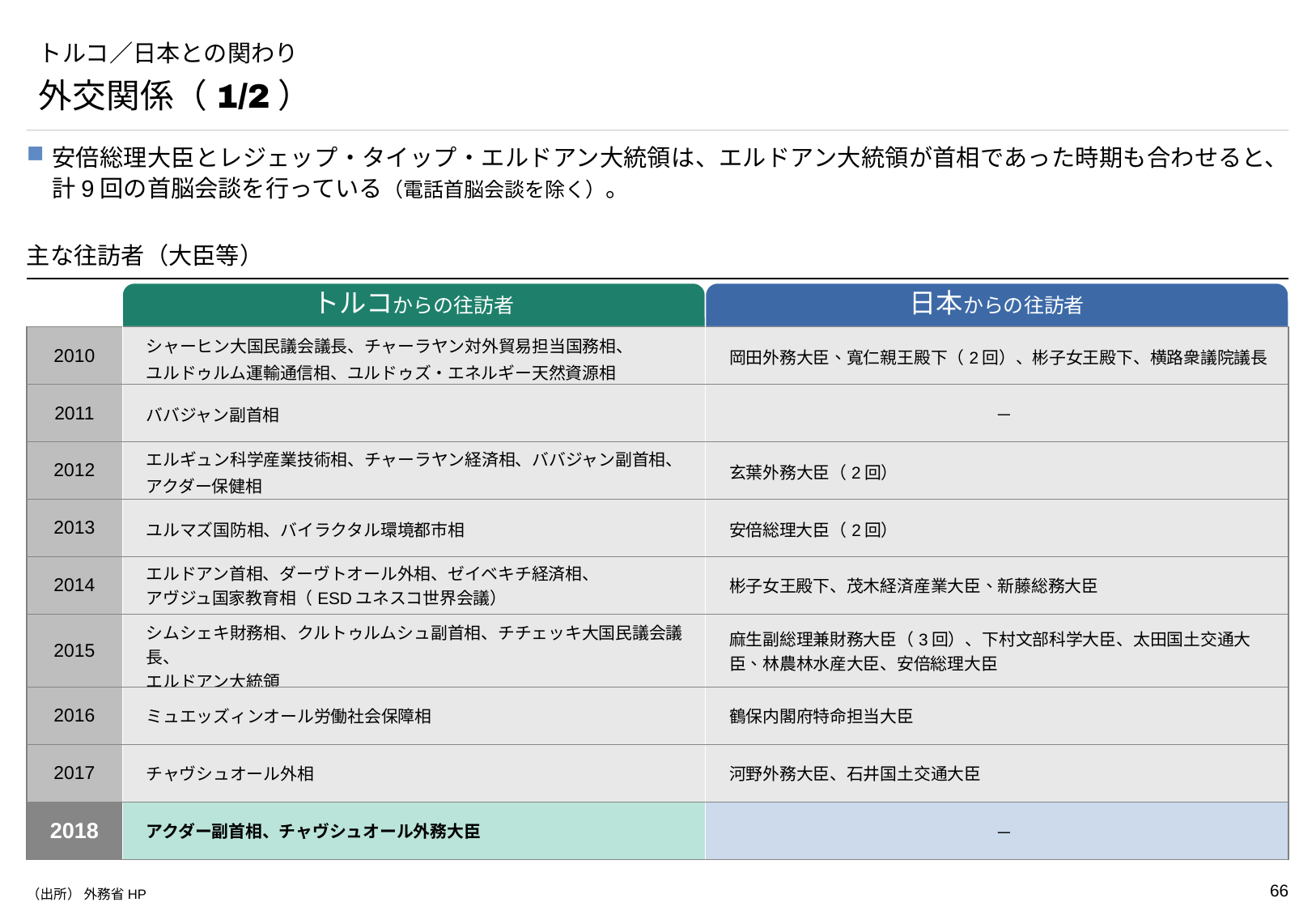

# トルコ／日本との関わり
外交関係（1/2）
安倍総理大臣とレジェップ・タイップ・エルドアン大統領は、エルドアン大統領が首相であった時期も合わせると、計9回の首脳会談を行っている（電話首脳会談を除く）。
主な往訪者（大臣等）
トルコからの往訪者
日本からの往訪者
| 2010 | シャーヒン大国民議会議長、チャーラヤン対外貿易担当国務相、 ユルドゥルム運輸通信相、ユルドゥズ・エネルギー天然資源相 | 岡田外務大臣、寬仁親王殿下（2回）、彬子女王殿下、横路衆議院議長 |
| --- | --- | --- |
| 2011 | ババジャン副首相 | － |
| 2012 | エルギュン科学産業技術相、チャーラヤン経済相、ババジャン副首相、 アクダー保健相 | 玄葉外務大臣（2回） |
| 2013 | ユルマズ国防相、バイラクタル環境都市相 | 安倍総理大臣（2回） |
| 2014 | エルドアン首相、ダーヴトオール外相、ゼイベキチ経済相、 アヴジュ国家教育相（ESDユネスコ世界会議） | 彬子女王殿下、茂木経済産業大臣、新藤総務大臣 |
| 2015 | シムシェキ財務相、クルトゥルムシュ副首相、チチェッキ大国民議会議長、 エルドアン大統領 | 麻生副総理兼財務大臣（3回）、下村文部科学大臣、太田国土交通大臣、林農林水産大臣、安倍総理大臣 |
| 2016 | ミュエッズィンオール労働社会保障相 | 鶴保内閣府特命担当大臣 |
| 2017 | チャヴシュオール外相 | 河野外務大臣、石井国土交通大臣 |
| 2018 | アクダー副首相、チャヴシュオール外務大臣 | － |
（出所） 外務省HP